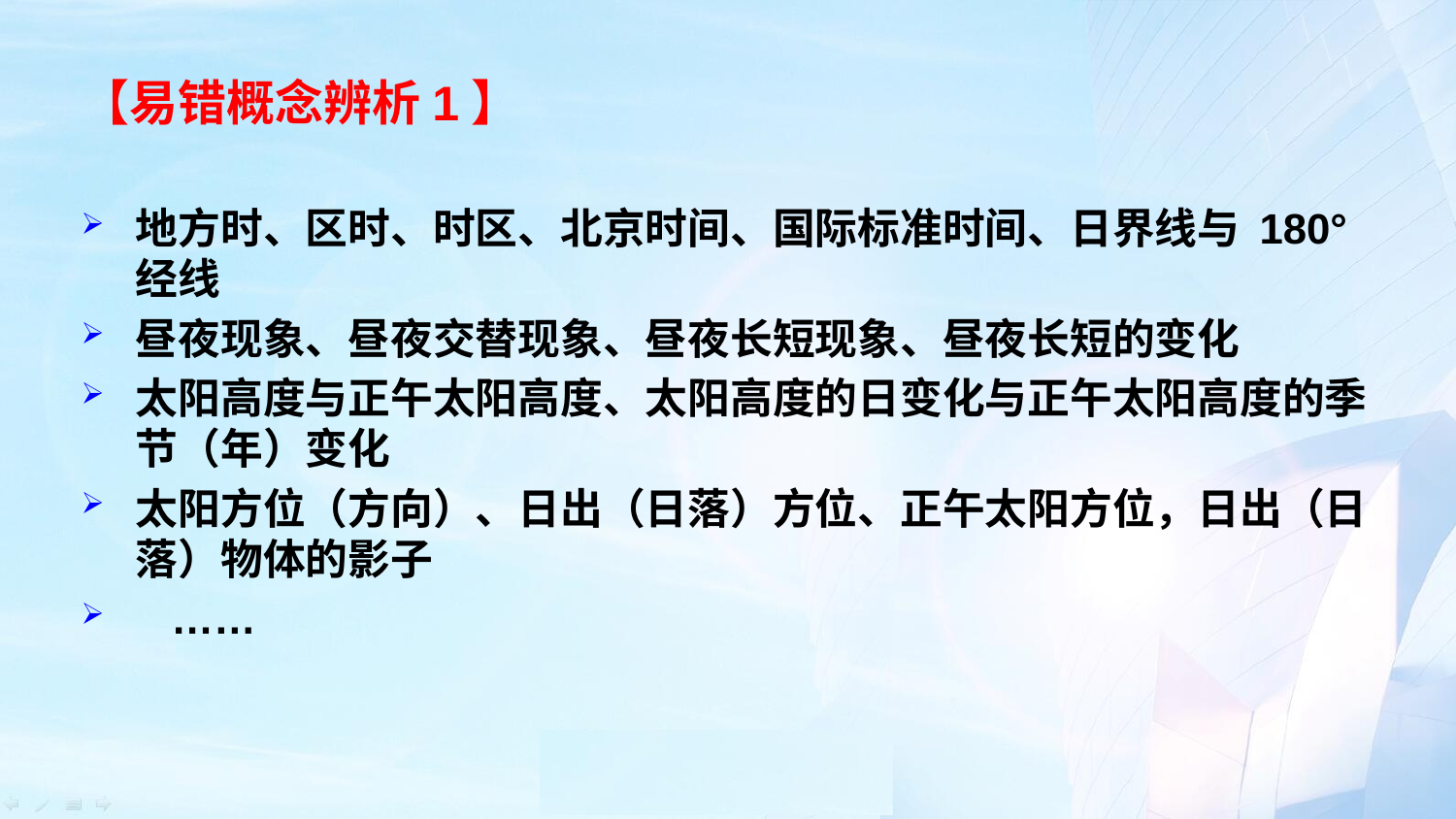

【易错概念辨析1】

地方时、区时、时区、北京时间、国际标准时间、日界线与 180°经线
昼夜现象、昼夜交替现象、昼夜长短现象、昼夜长短的变化
太阳高度与正午太阳高度、太阳高度的日变化与正午太阳高度的季节（年）变化
太阳方位（方向）、日出（日落）方位、正午太阳方位，日出（日落）物体的影子
   ……